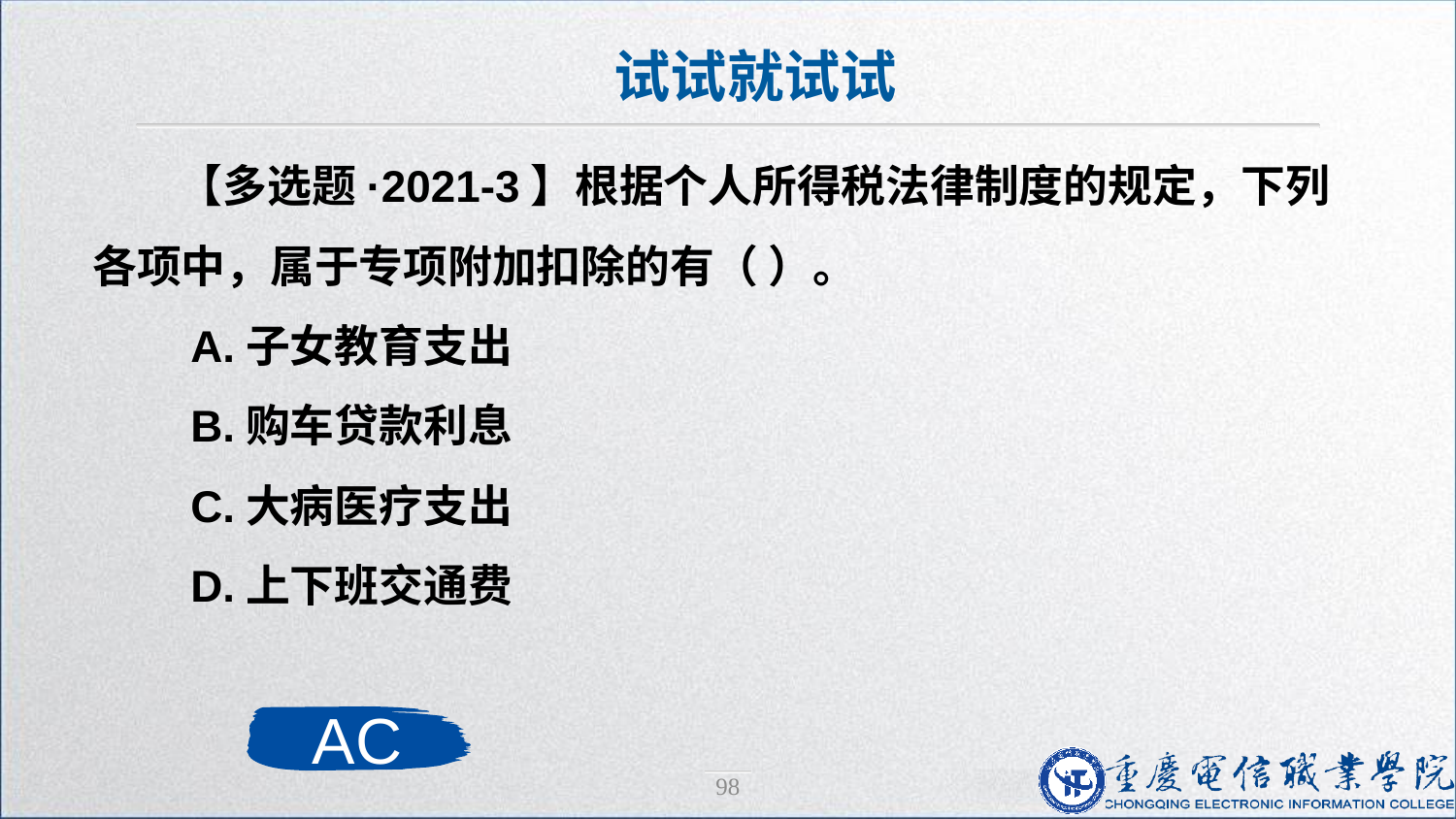

试试就试试
【多选题·2021-3】根据个人所得税法律制度的规定，下列各项中，属于专项附加扣除的有（ ）。
 A.子女教育支出
 B.购车贷款利息
 C.大病医疗支出
 D.上下班交通费
AC

98